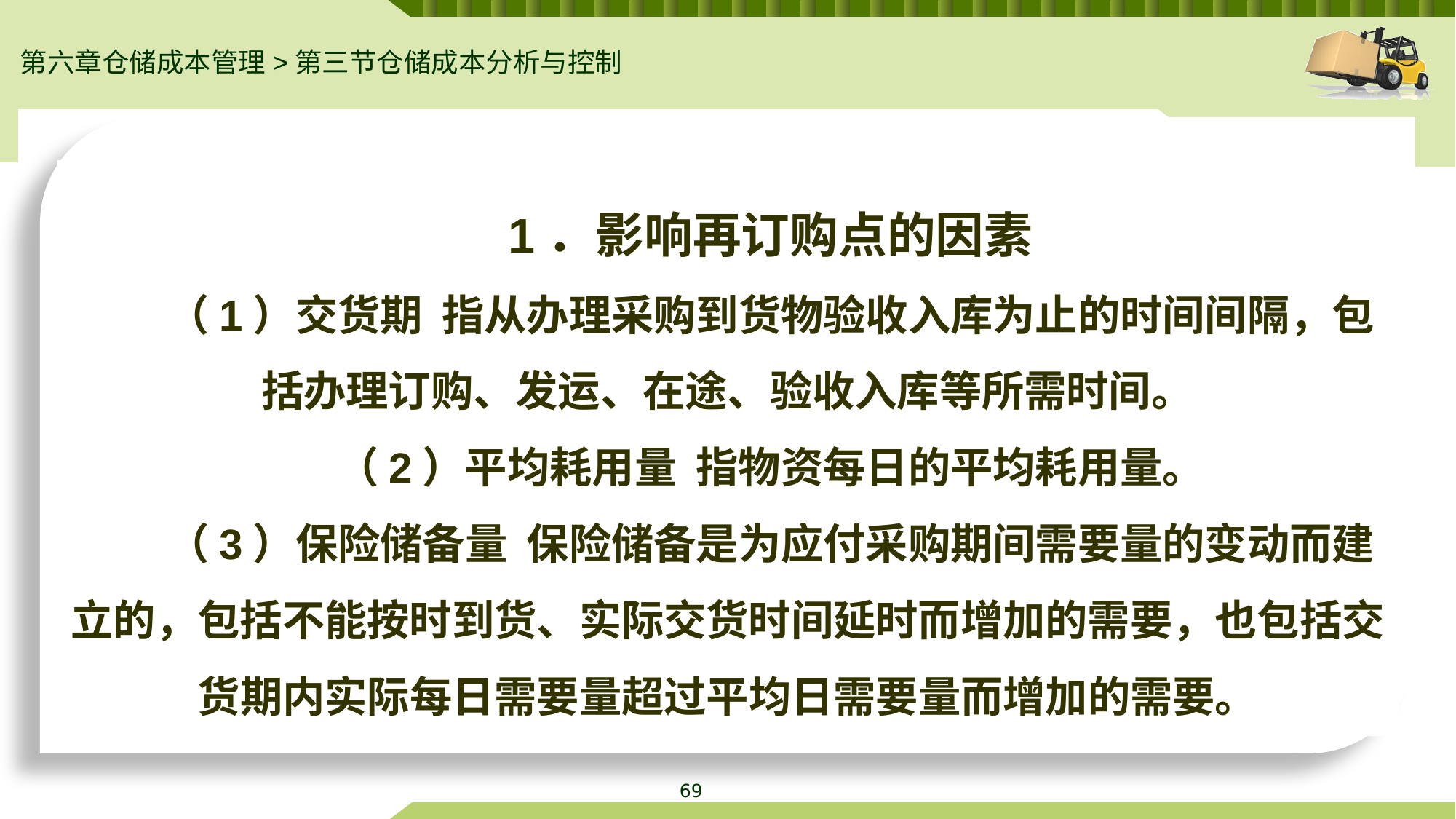

第六章仓储成本管理>第三节仓储成本分析与控制
1．影响再订购点的因素
（1）交货期  指从办理采购到货物验收入库为止的时间间隔，包括办理订购、发运、在途、验收入库等所需时间。
（2）平均耗用量  指物资每日的平均耗用量。
（3）保险储备量  保险储备是为应付采购期间需要量的变动而建立的，包括不能按时到货、实际交货时间延时而增加的需要，也包括交货期内实际每日需要量超过平均日需要量而增加的需要。